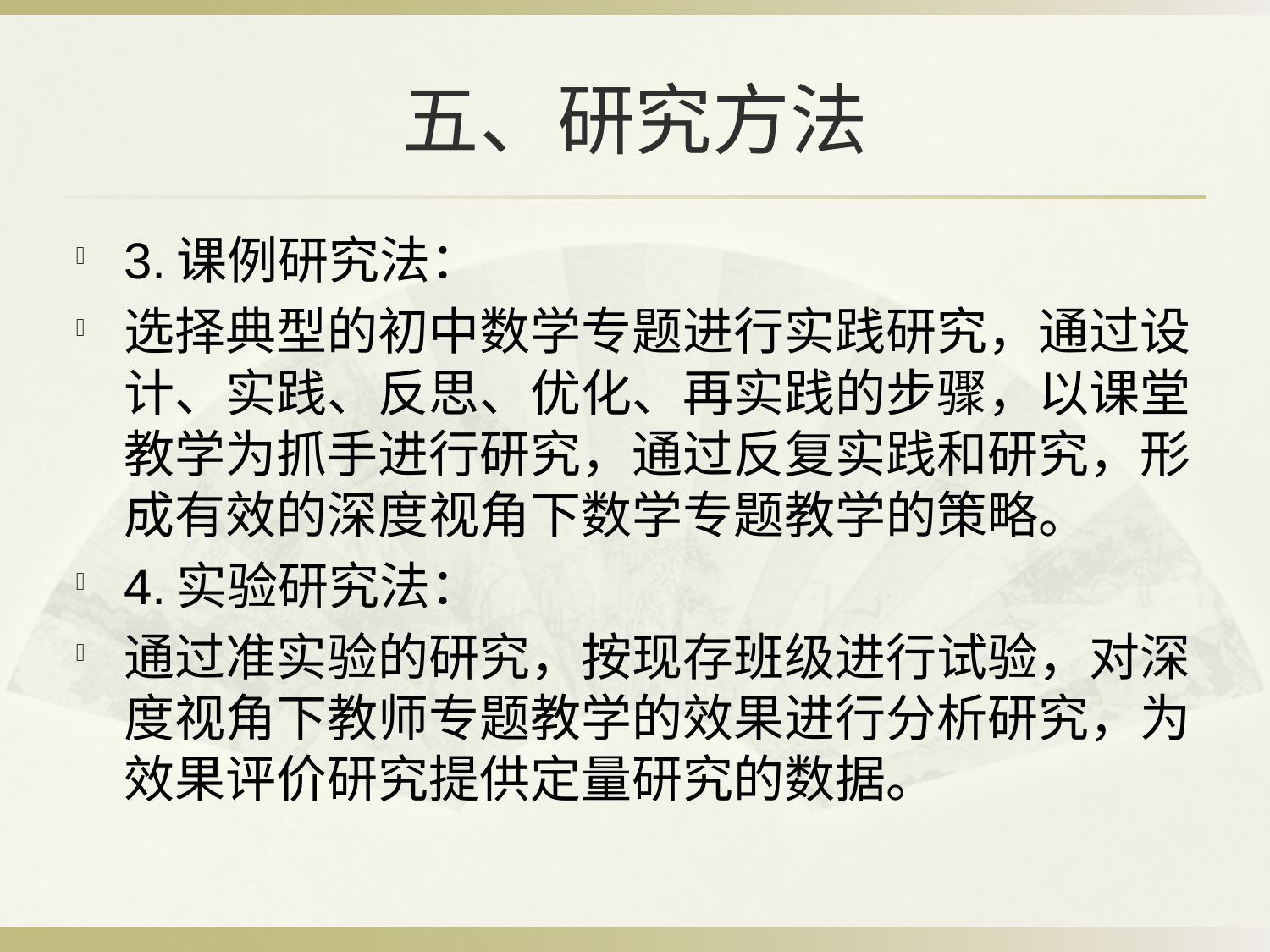

# 五、研究方法
3.课例研究法：
选择典型的初中数学专题进行实践研究，通过设计、实践、反思、优化、再实践的步骤，以课堂教学为抓手进行研究，通过反复实践和研究，形成有效的深度视角下数学专题教学的策略。
4.实验研究法：
通过准实验的研究，按现存班级进行试验，对深度视角下教师专题教学的效果进行分析研究，为效果评价研究提供定量研究的数据。